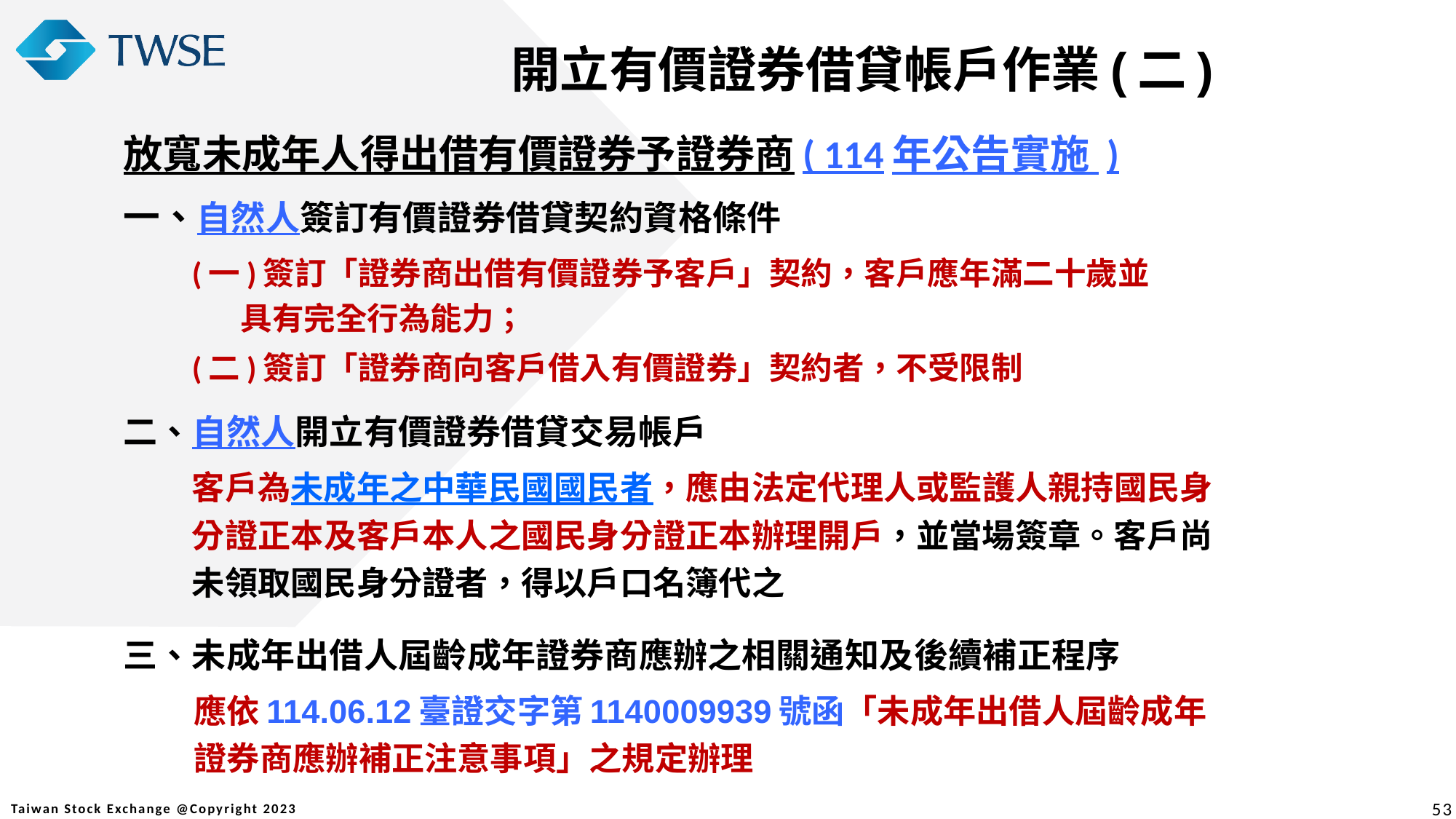

開立有價證券借貸帳戶作業(二)

放寬未成年人得出借有價證券予證券商( 114年公告實施 )
一、自然人簽訂有價證券借貸契約資格條件
(一)簽訂「證券商出借有價證券予客戶」契約，客戶應年滿二十歲並
具有完全行為能力；
(二)簽訂「證券商向客戶借入有價證券」契約者，不受限制
二、自然人開立有價證券借貸交易帳戶
客戶為未成年之中華民國國民者，應由法定代理人或監護人親持國民身分證正本及客戶本人之國民身分證正本辦理開戶，並當場簽章。客戶尚未領取國民身分證者，得以戶口名簿代之
三、未成年出借人屆齡成年證券商應辦之相關通知及後續補正程序
應依114.06.12臺證交字第1140009939號函「未成年出借人屆齡成年證券商應辦補正注意事項」之規定辦理

53